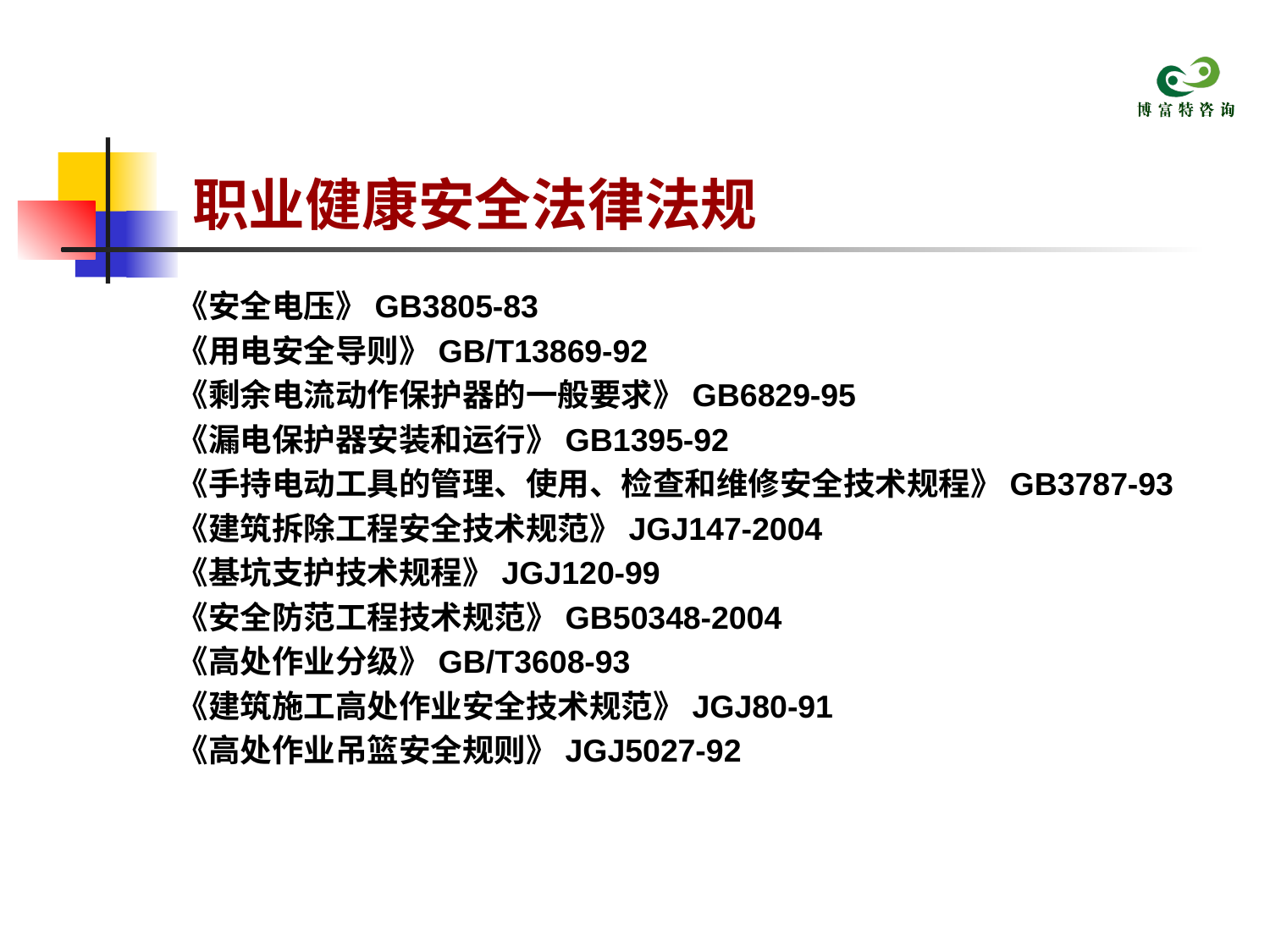

# 职业健康安全法律法规
《安全电压》GB3805-83
《用电安全导则》GB/T13869-92
《剩余电流动作保护器的一般要求》GB6829-95
《漏电保护器安装和运行》GB1395-92
《手持电动工具的管理、使用、检查和维修安全技术规程》GB3787-93
《建筑拆除工程安全技术规范》JGJ147-2004
《基坑支护技术规程》JGJ120-99
《安全防范工程技术规范》GB50348-2004
《高处作业分级》GB/T3608-93
《建筑施工高处作业安全技术规范》JGJ80-91
《高处作业吊篮安全规则》JGJ5027-92

172